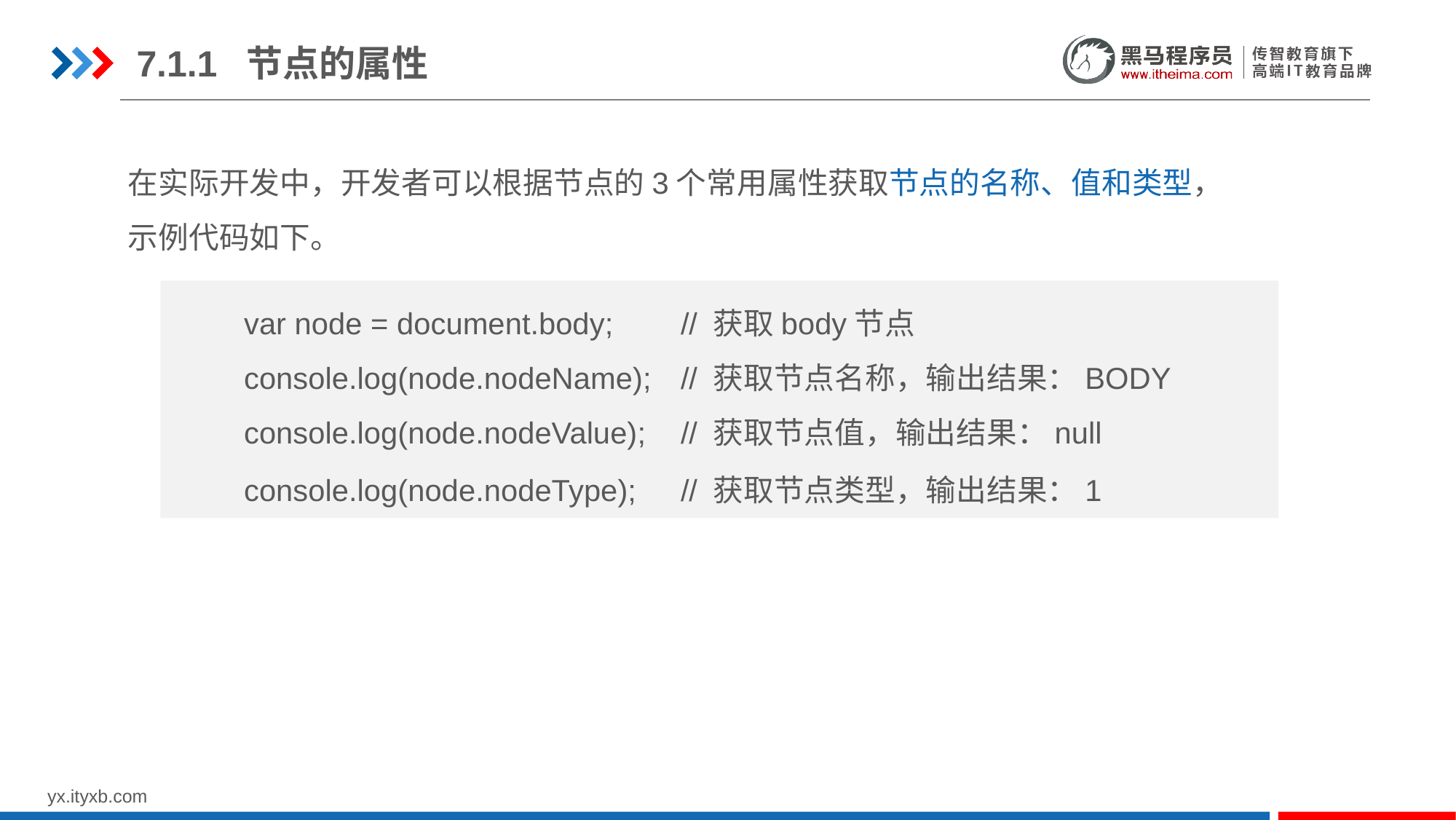

7.1.1  节点的属性
在实际开发中，开发者可以根据节点的3个常用属性获取节点的名称、值和类型，
示例代码如下。
var node = document.body;	// 获取body节点
console.log(node.nodeName);	// 获取节点名称，输出结果：BODY
console.log(node.nodeValue);	// 获取节点值，输出结果：null

console.log(node.nodeType);	// 获取节点类型，输出结果：1